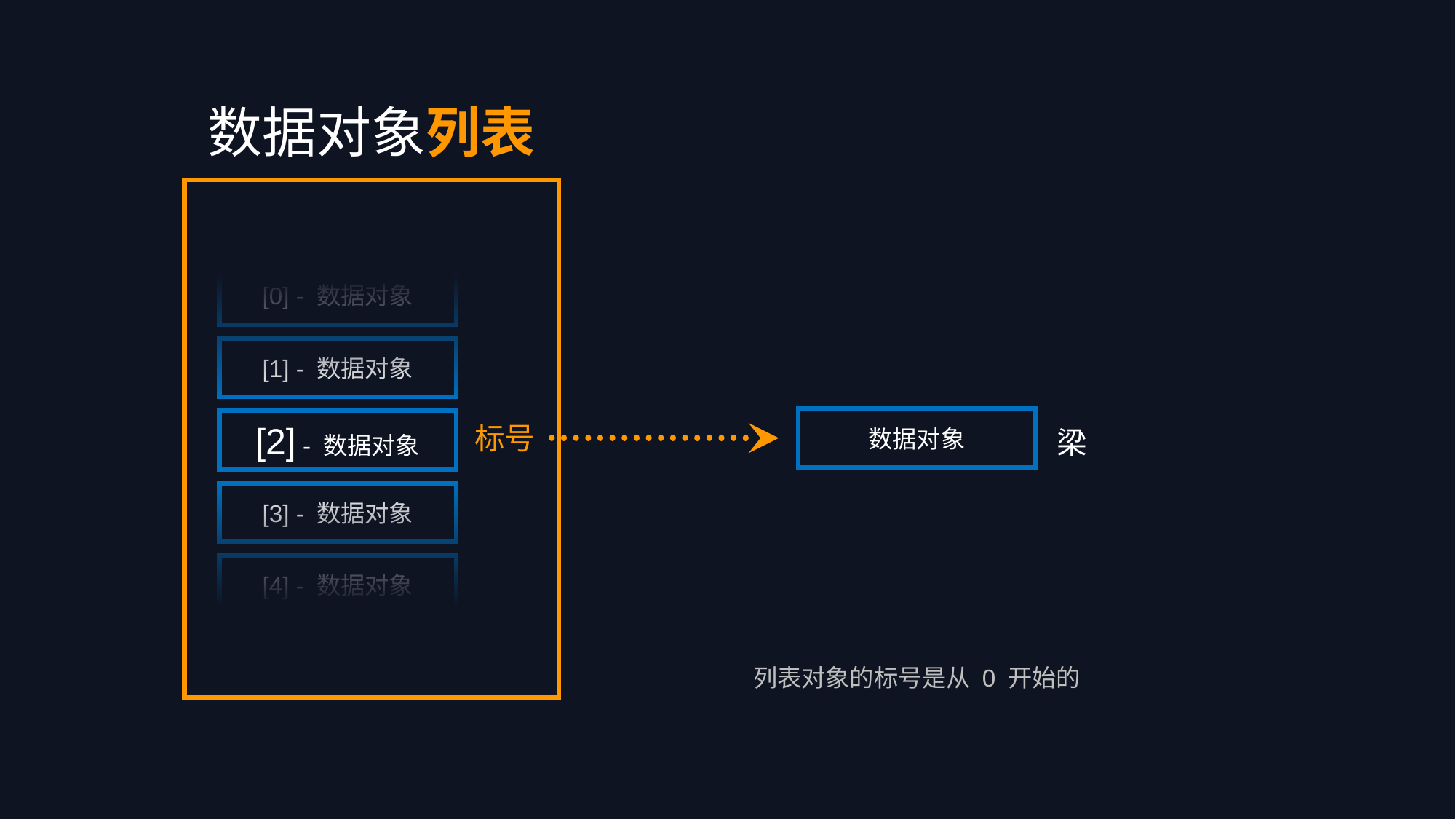

数据对象列表

[0] - 数据对象
[1] - 数据对象
数据对象
[2] - 数据对象
标号
梁
[3] - 数据对象

[4] - 数据对象
列表对象的标号是从 0 开始的